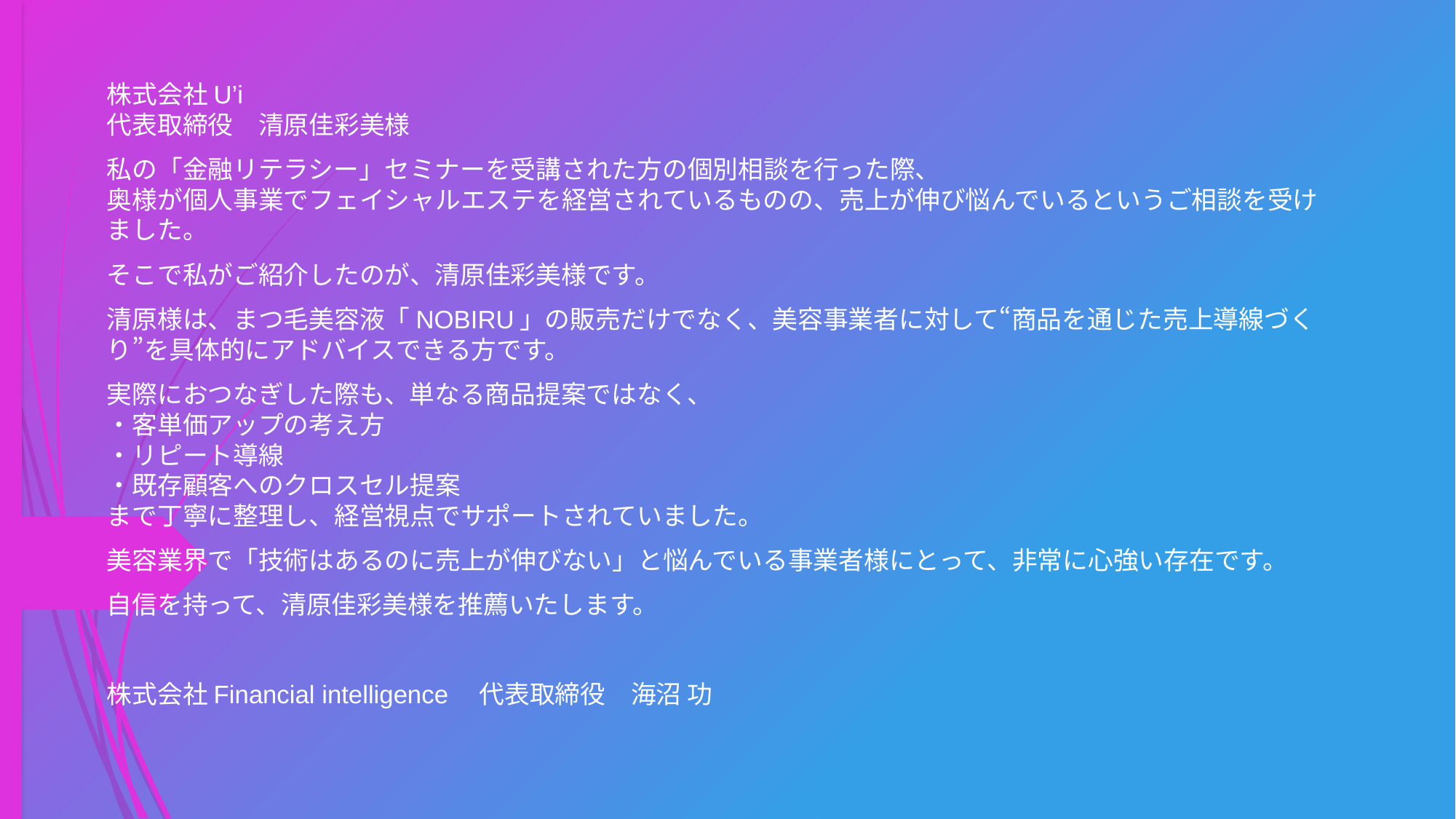

株式会社U’i
代表取締役　清原佳彩美様
私の「金融リテラシー」セミナーを受講された方の個別相談を行った際、
奥様が個人事業でフェイシャルエステを経営されているものの、売上が伸び悩んでいるというご相談を受けました。
そこで私がご紹介したのが、清原佳彩美様です。
清原様は、まつ毛美容液「NOBIRU」の販売だけでなく、美容事業者に対して“商品を通じた売上導線づくり”を具体的にアドバイスできる方です。
実際におつなぎした際も、単なる商品提案ではなく、
・客単価アップの考え方
・リピート導線
・既存顧客へのクロスセル提案
まで丁寧に整理し、経営視点でサポートされていました。
美容業界で「技術はあるのに売上が伸びない」と悩んでいる事業者様にとって、非常に心強い存在です。
自信を持って、清原佳彩美様を推薦いたします。

株式会社Financial intelligence　代表取締役　海沼 功